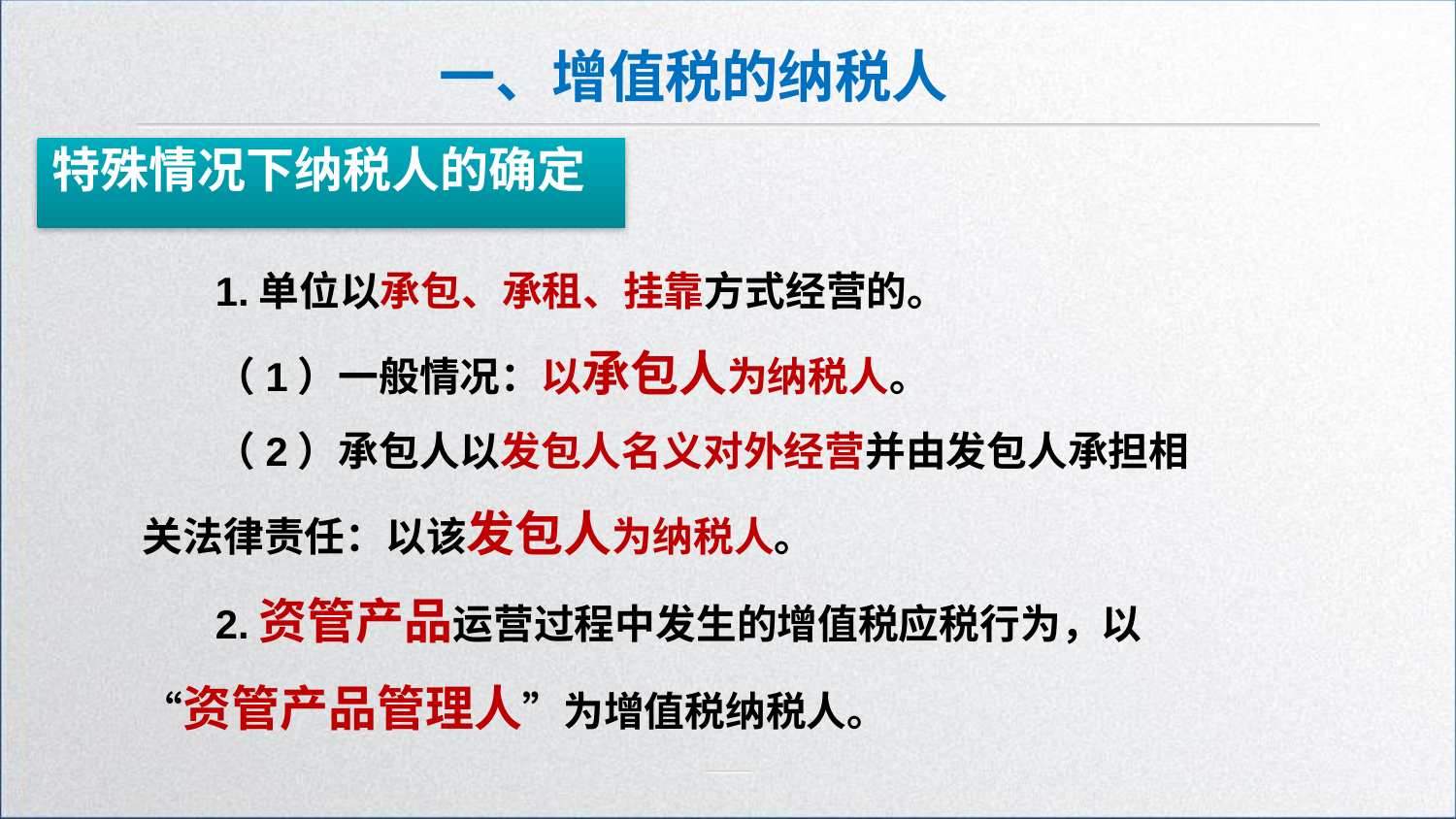

一、增值税的纳税人
特殊情况下纳税人的确定
1.单位以承包、承租、挂靠方式经营的。
（1）一般情况：以承包人为纳税人。
（2）承包人以发包人名义对外经营并由发包人承担相关法律责任：以该发包人为纳税人。
2.资管产品运营过程中发生的增值税应税行为，以“资管产品管理人”为增值税纳税人。